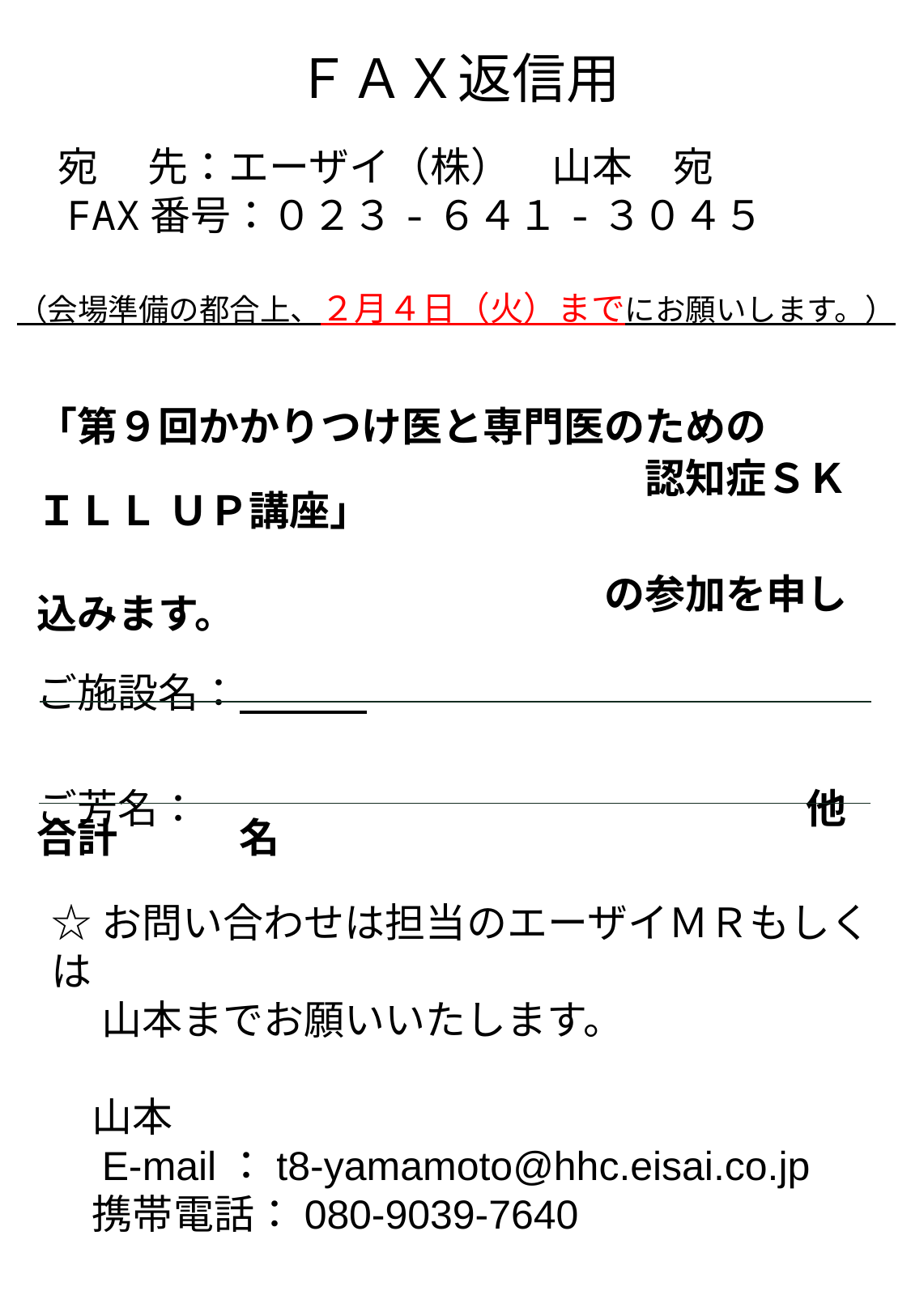

ＦＡＸ返信用

　宛　 先：エーザイ（株）　山本　宛
　FAX番号：０２３-６４１-３０４５

（会場準備の都合上、２月４日（火）までにお願いします。）
「第９回かかりつけ医と専門医のための
　　　　　　　　　　　　　　　認知症ＳＫＩＬＬ ＵＰ講座」

　　　　　　　　　　　　　　の参加を申し込みます。

ご施設名：

ご芳名：　　　　　　　　　　　　　　　他合計　　　名
☆お問い合わせは担当のエーザイＭＲもしくは
　 山本までお願いいたします。

　山本
　E-mail：t8-yamamoto@hhc.eisai.co.jp
　携帯電話：080-9039-7640